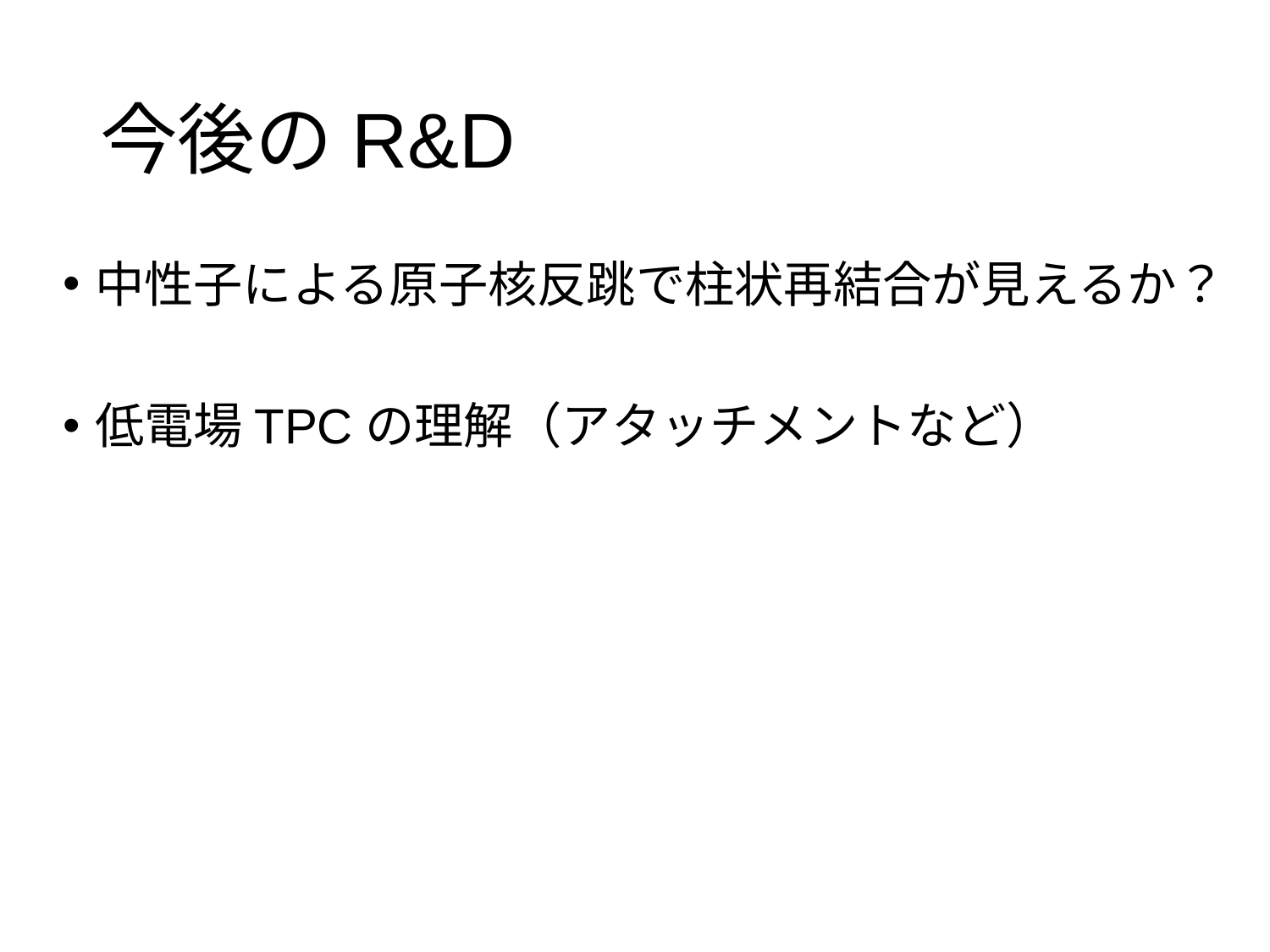

# 今後のR&D
中性子による原子核反跳で柱状再結合が見えるか？

低電場TPCの理解（アタッチメントなど）